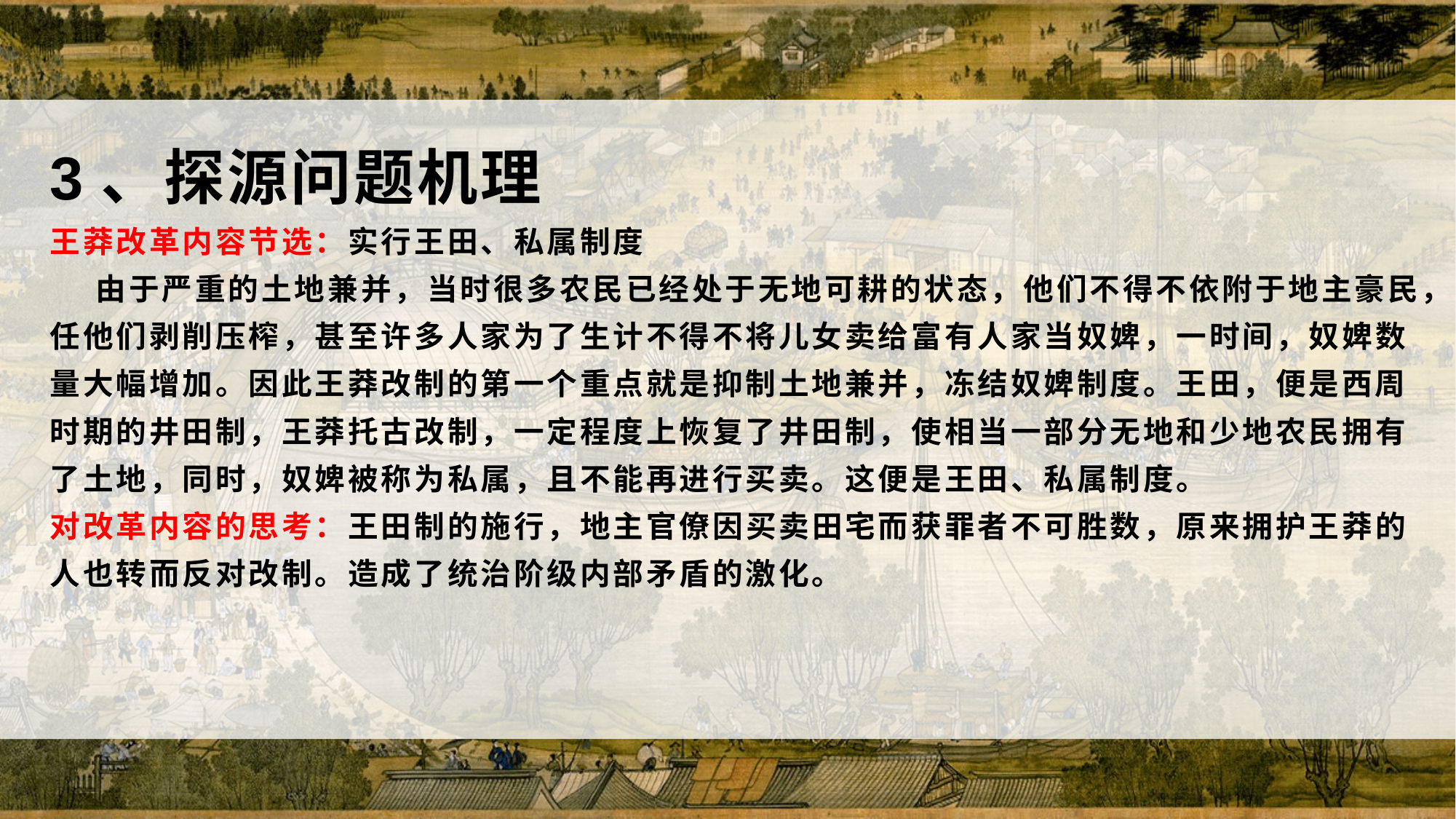

3、探源问题机理
王莽改革内容节选：实行王田、私属制度
    由于严重的土地兼并，当时很多农民已经处于无地可耕的状态，他们不得不依附于地主豪民，任他们剥削压榨，甚至许多人家为了生计不得不将儿女卖给富有人家当奴婢，一时间，奴婢数量大幅增加。因此王莽改制的第一个重点就是抑制土地兼并，冻结奴婢制度。王田，便是西周时期的井田制，王莽托古改制，一定程度上恢复了井田制，使相当一部分无地和少地农民拥有了土地，同时，奴婢被称为私属，且不能再进行买卖。这便是王田、私属制度。
对改革内容的思考：王田制的施行，地主官僚因买卖田宅而获罪者不可胜数，原来拥护王莽的人也转而反对改制。造成了统治阶级内部矛盾的激化。